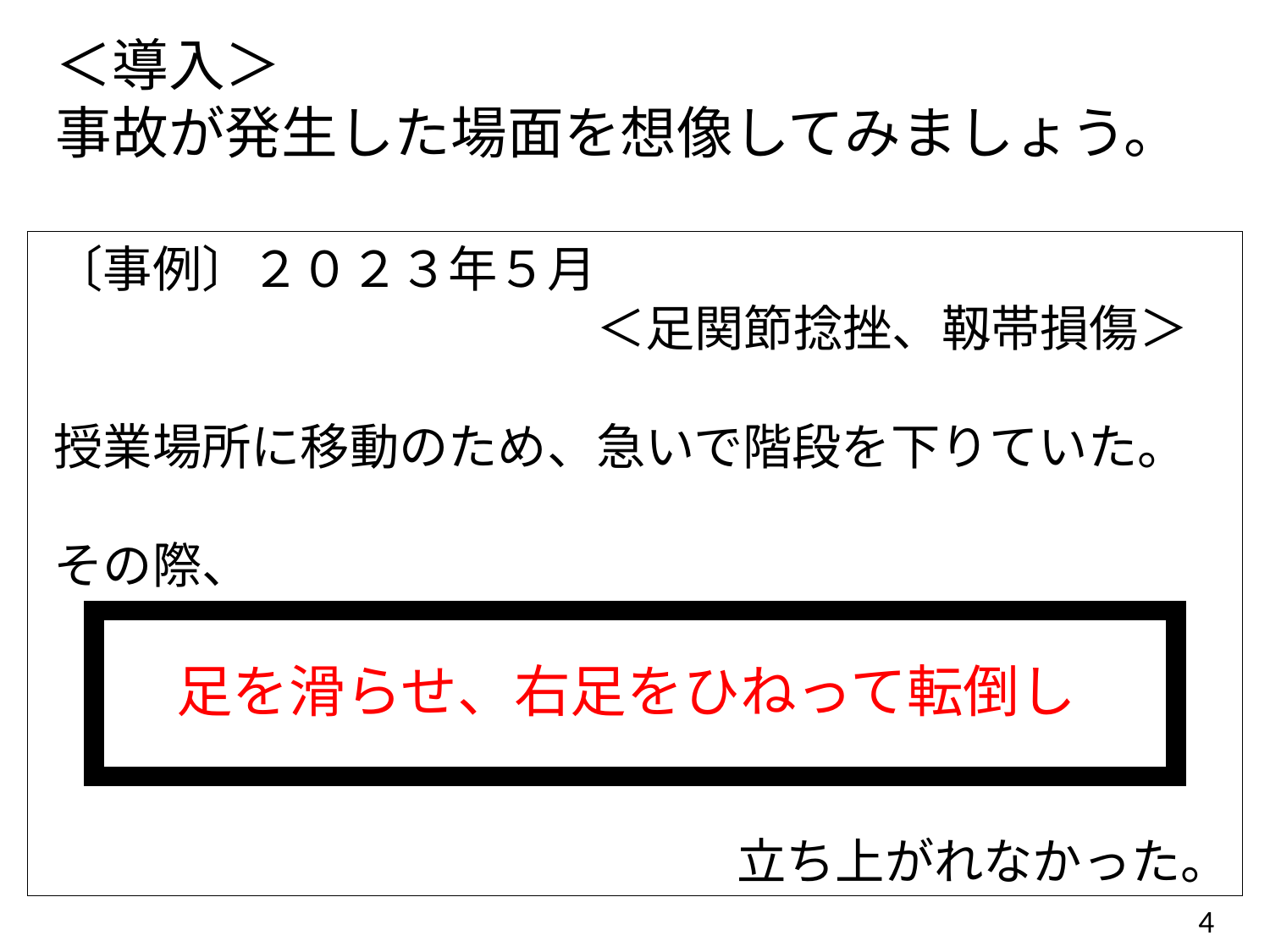

＜導入＞
事故が発生した場面を想像してみましょう。
〔事例〕２０２３年５月
　　　　　　　　　　　＜足関節捻挫、靱帯損傷＞

授業場所に移動のため、急いで階段を下りていた。

その際、

立ち上がれなかった。

足を滑らせ、右足をひねって転倒し
4